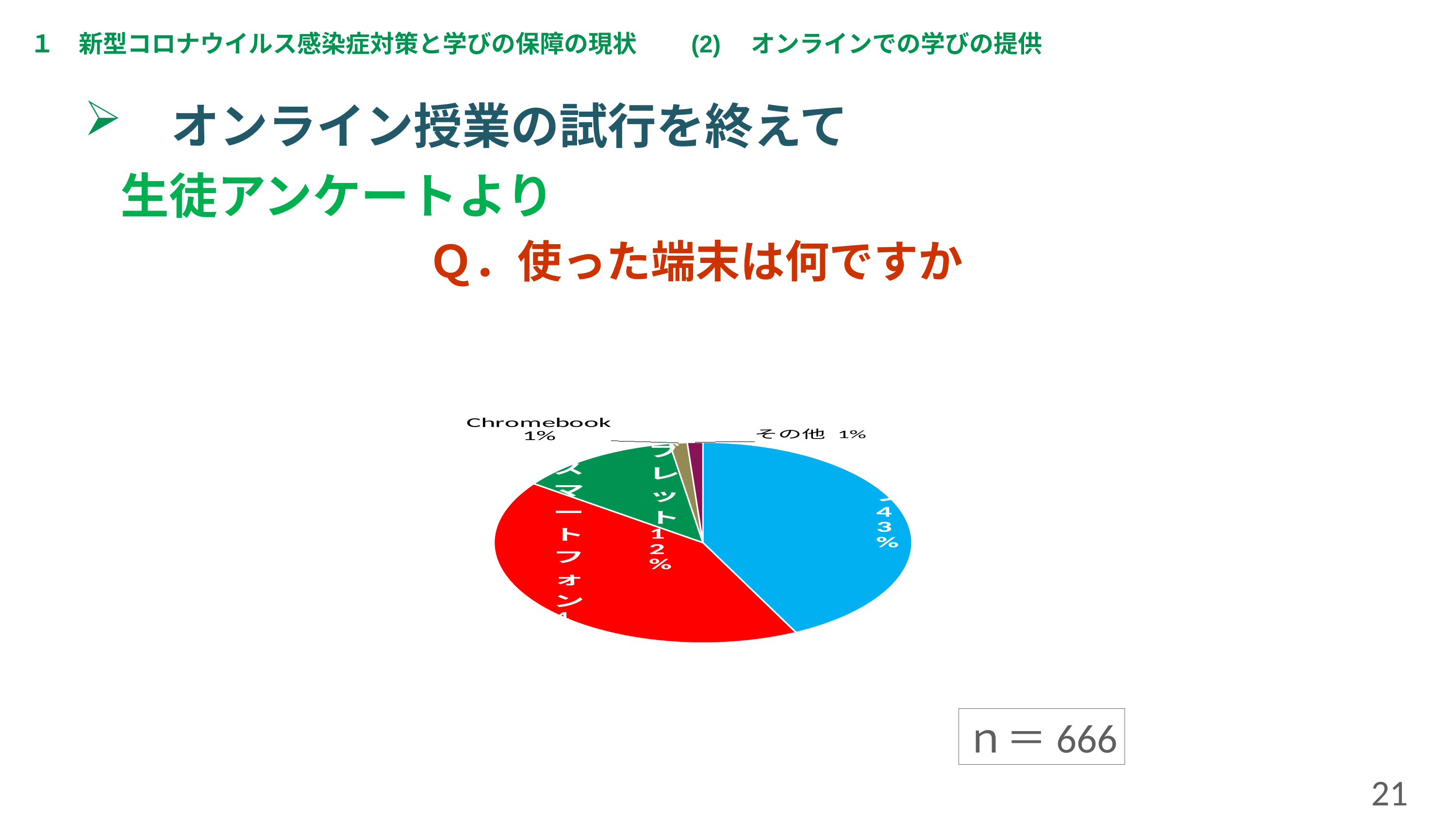

１　新型コロナウイルス感染症対策と学びの保障の現状　　(2)　オンラインでの学びの提供
　オンライン授業の試行を終えて
生徒アンケートより
Ｑ．使った端末は何ですか

### Chart

| Category |  |
|---|---|
| パソコン | 284.0 |
| スマートフォン | 282.0 |
| タブレット | 83.0 |
| Chromebook | 9.0 |
| その他 | 8.0 |
ｎ＝666
21